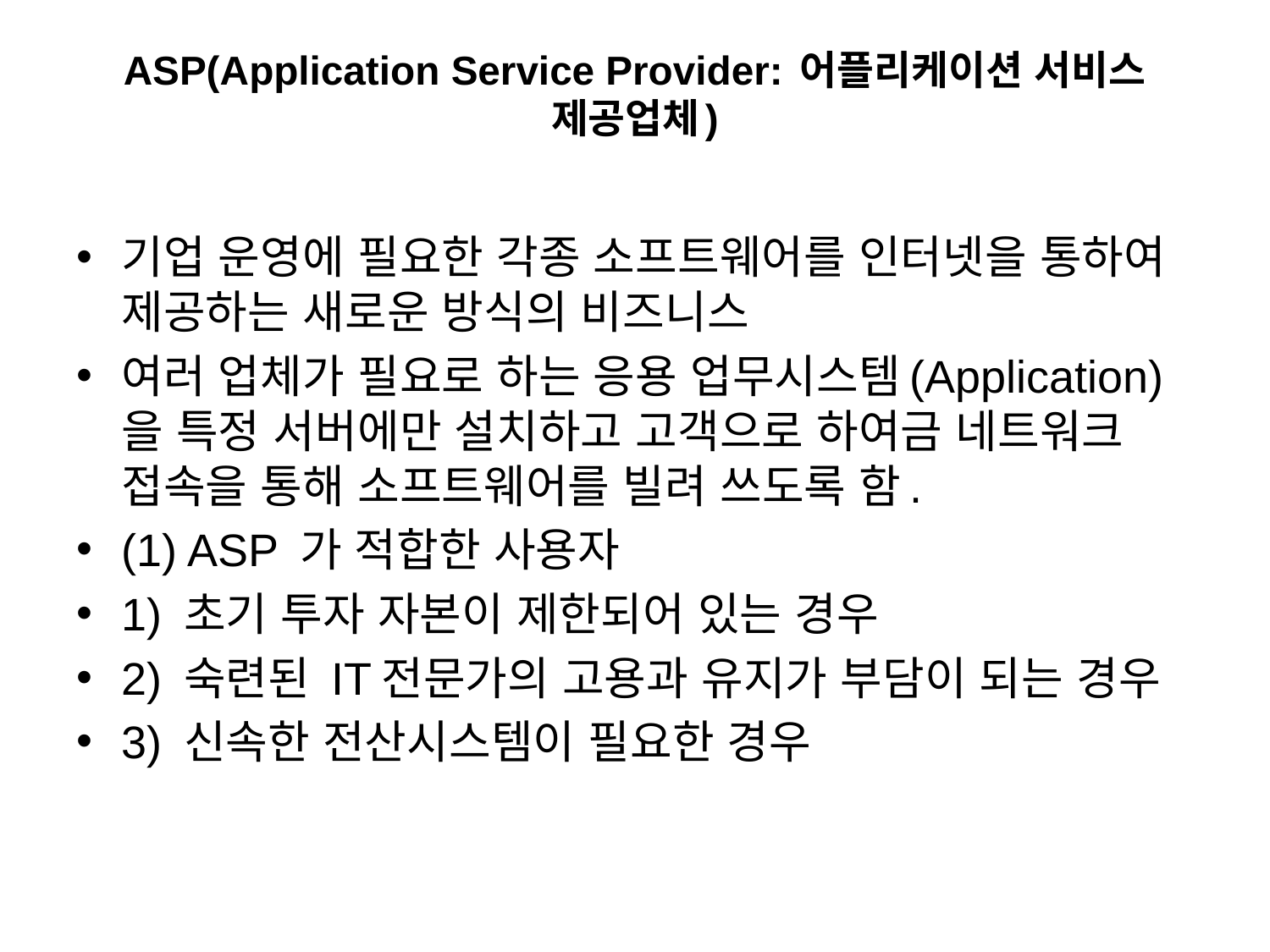

# ASP(Application Service Provider: 어플리케이션 서비스 제공업체)
기업 운영에 필요한 각종 소프트웨어를 인터넷을 통하여 제공하는 새로운 방식의 비즈니스
여러 업체가 필요로 하는 응용 업무시스템(Application)을 특정 서버에만 설치하고 고객으로 하여금 네트워크 접속을 통해 소프트웨어를 빌려 쓰도록 함.
(1) ASP 가 적합한 사용자
1) 초기 투자 자본이 제한되어 있는 경우
2) 숙련된 IT전문가의 고용과 유지가 부담이 되는 경우
3) 신속한 전산시스템이 필요한 경우